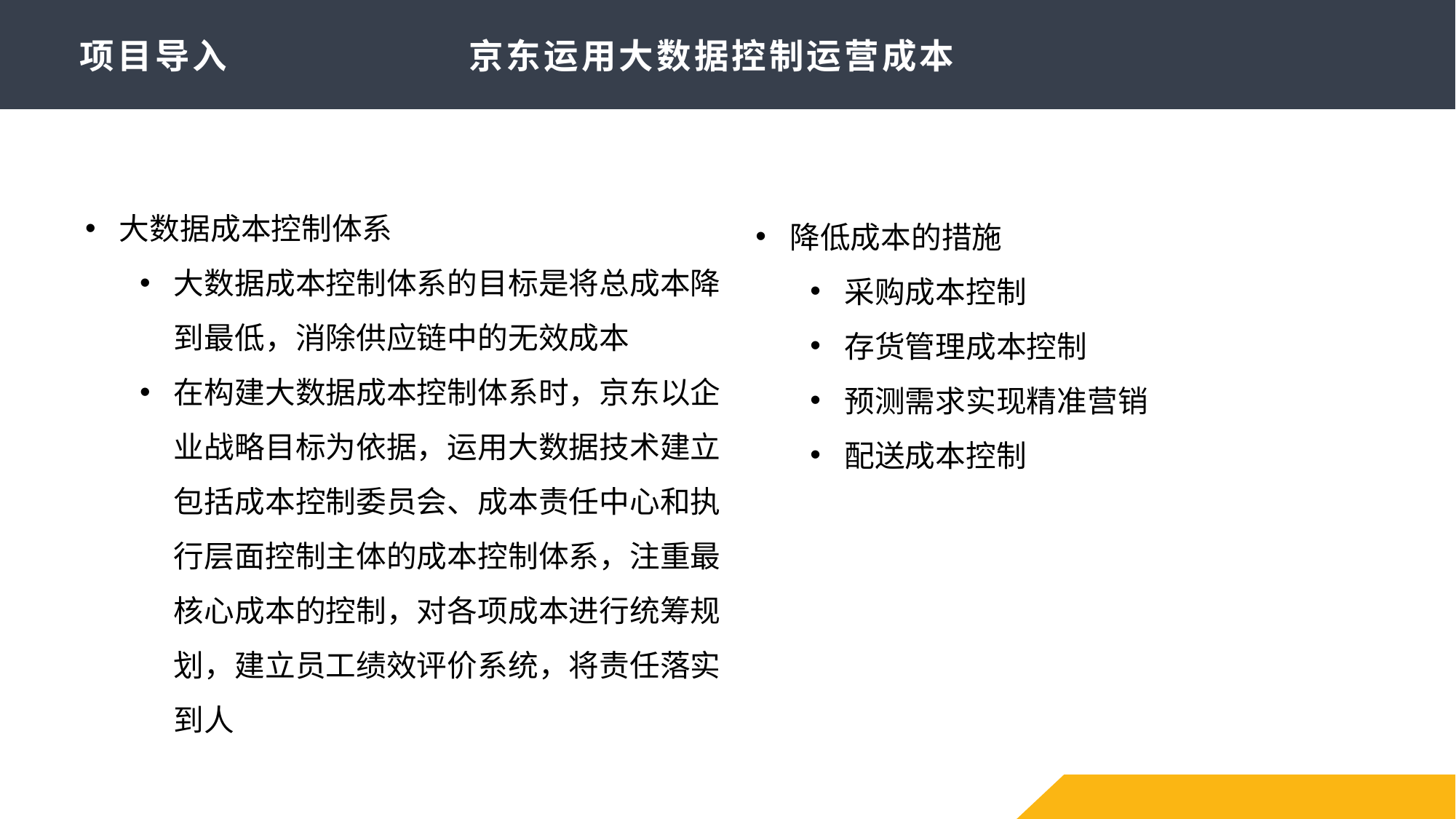

# 项目导入                      京东运用大数据控制运营成本
大数据成本控制体系
大数据成本控制体系的目标是将总成本降到最低，消除供应链中的无效成本
在构建大数据成本控制体系时，京东以企业战略目标为依据，运用大数据技术建立包括成本控制委员会、成本责任中心和执行层面控制主体的成本控制体系，注重最核心成本的控制，对各项成本进行统筹规划，建立员工绩效评价系统，将责任落实到人
降低成本的措施
采购成本控制
存货管理成本控制
预测需求实现精准营销
配送成本控制